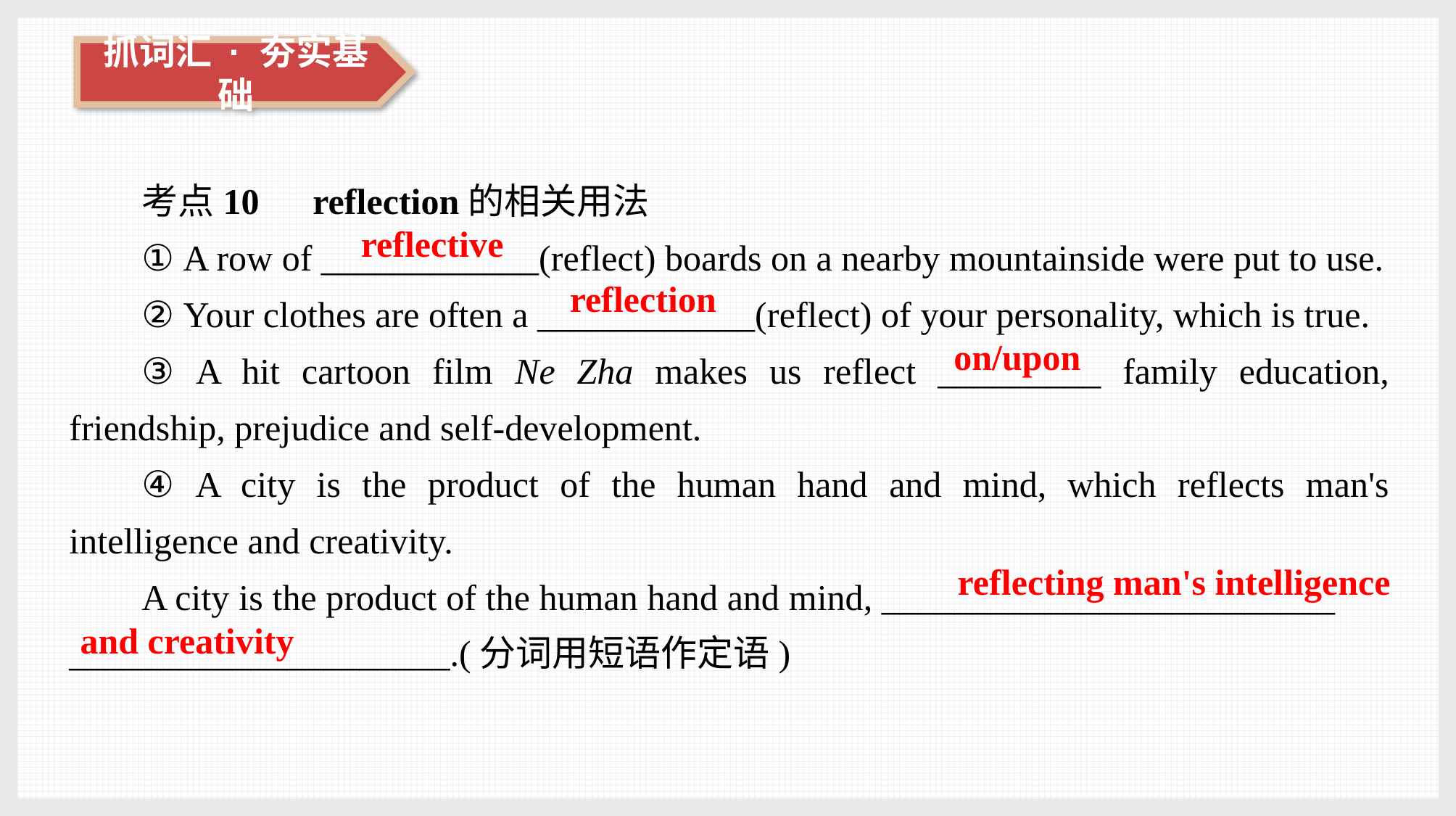

考点10　reflection的相关用法
① A row of ____________(reflect) boards on a nearby mountainside were put to use.
② Your clothes are often a ____________(reflect) of your personality, which is true.
③ A hit cartoon film Ne Zha makes us reflect _________ family education, friendship, prejudice and self-development.
④ A city is the product of the human hand and mind, which reflects man's intelligence and creativity.
A city is the product of the human hand and mind, _________________________　_____________________.(分词用短语作定语)
reflective
reflection
on/upon
reflecting man's intelligence
and creativity